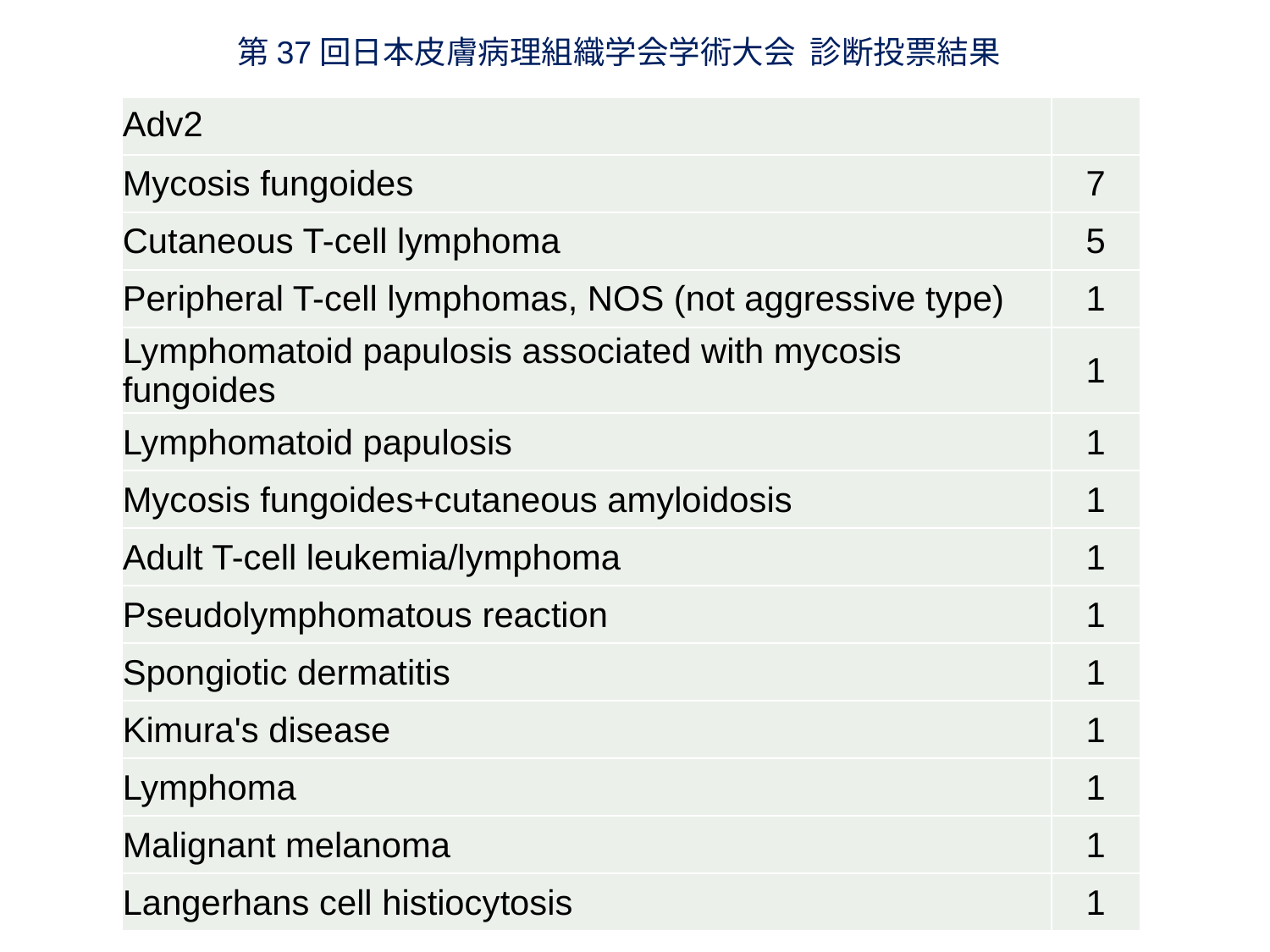

第37回日本皮膚病理組織学会学術大会  診断投票結果
| Adv2 |  |
| --- | --- |
| Mycosis fungoides | 7 |
| Cutaneous T-cell lymphoma | 5 |
| Peripheral T-cell lymphomas, NOS (not aggressive type) | 1 |
| Lymphomatoid papulosis associated with mycosis fungoides | 1 |
| Lymphomatoid papulosis | 1 |
| Mycosis fungoides+cutaneous amyloidosis | 1 |
| Adult T-cell leukemia/lymphoma | 1 |
| Pseudolymphomatous reaction | 1 |
| Spongiotic dermatitis | 1 |
| Kimura's disease | 1 |
| Lymphoma | 1 |
| Malignant melanoma | 1 |
| Langerhans cell histiocytosis | 1 |